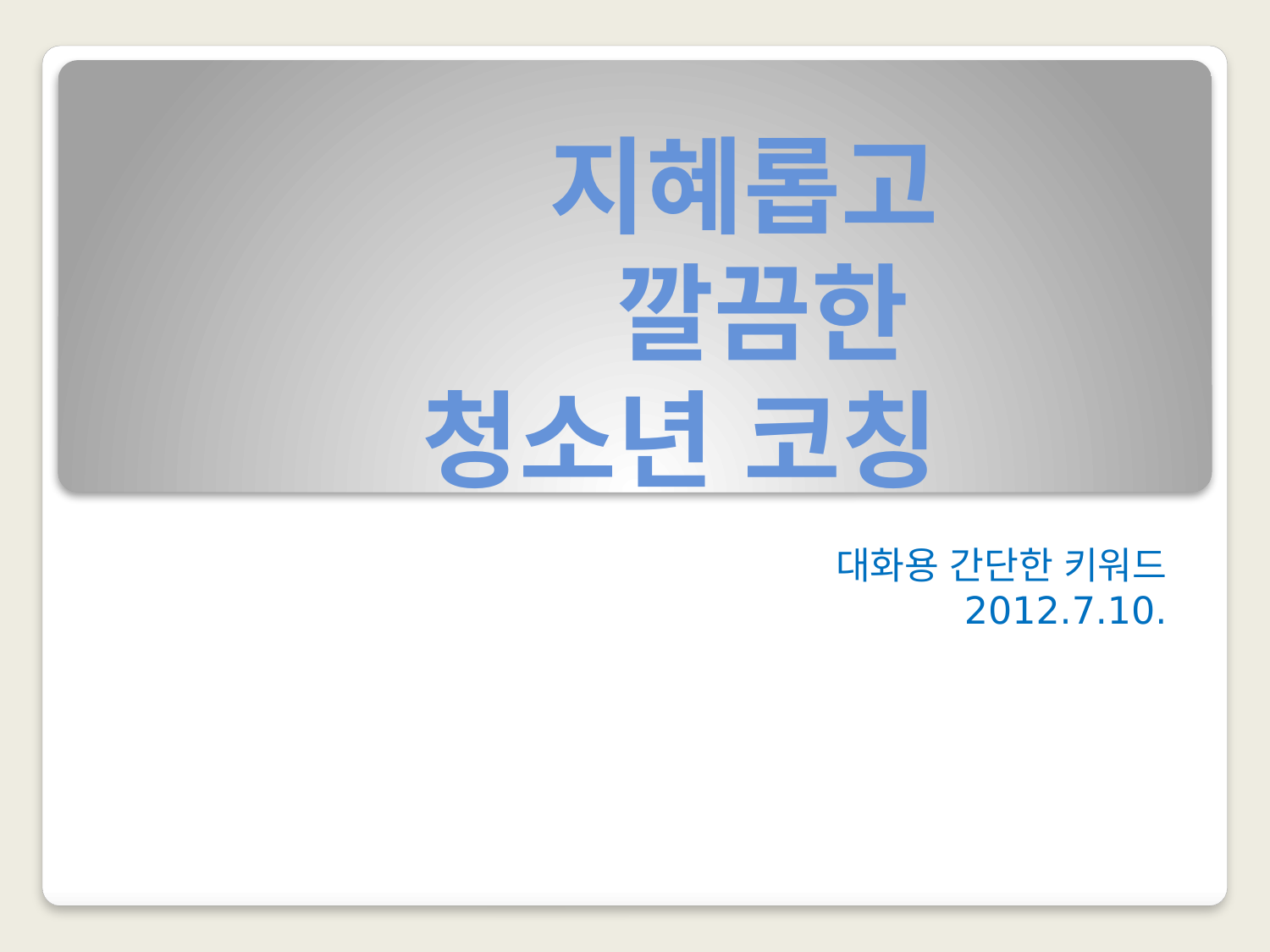

# 지혜롭고 깔끔한 청소년 코칭

대화용 간단한 키워드
2012.7.10.